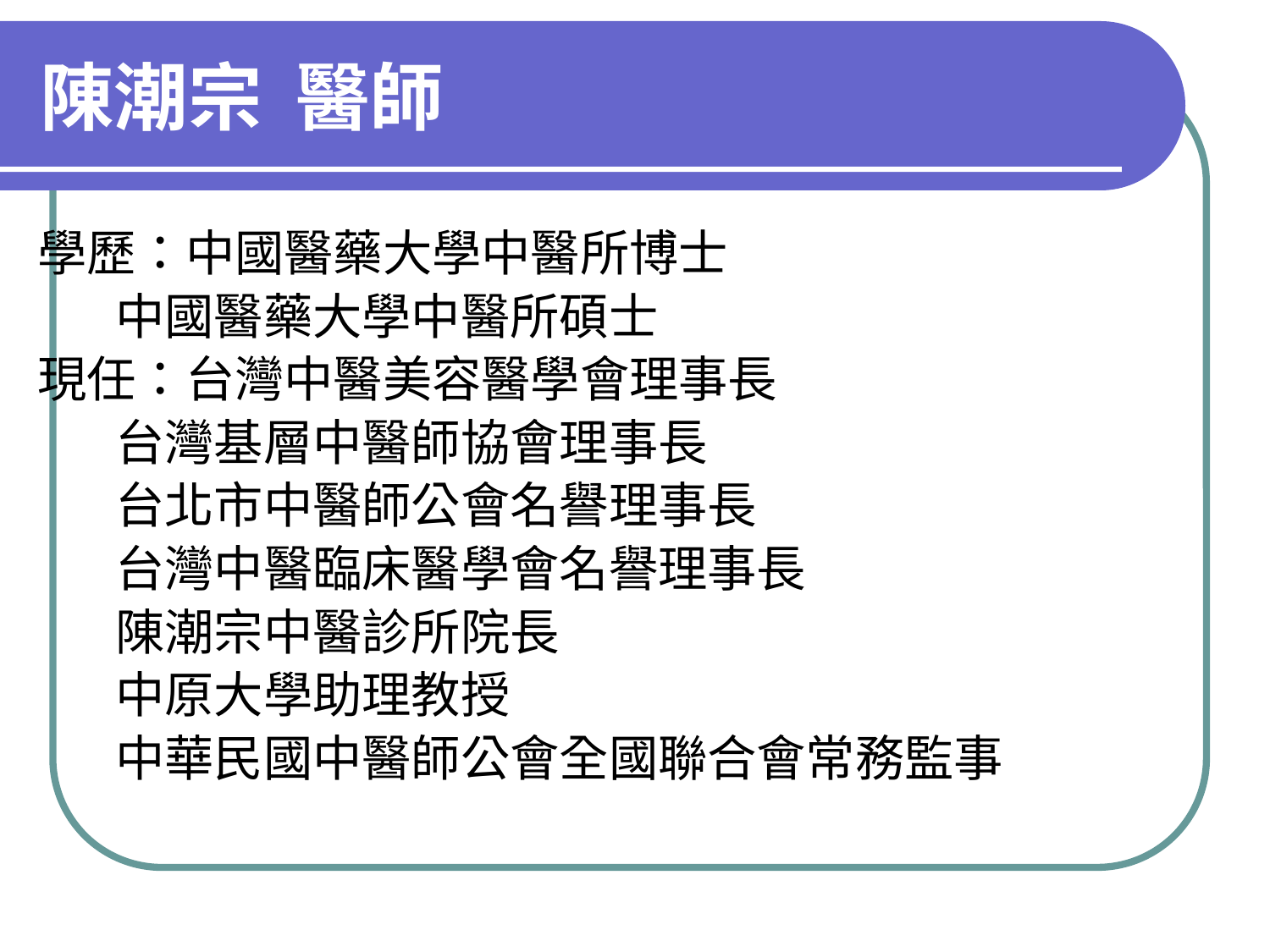

# 陳潮宗  醫師
學歷：中國醫藥大學中醫所博士
      中國醫藥大學中醫所碩士
現任：台灣中醫美容醫學會理事長
      台灣基層中醫師協會理事長
      台北市中醫師公會名譽理事長
      台灣中醫臨床醫學會名譽理事長
      陳潮宗中醫診所院長
      中原大學助理教授
      中華民國中醫師公會全國聯合會常務監事